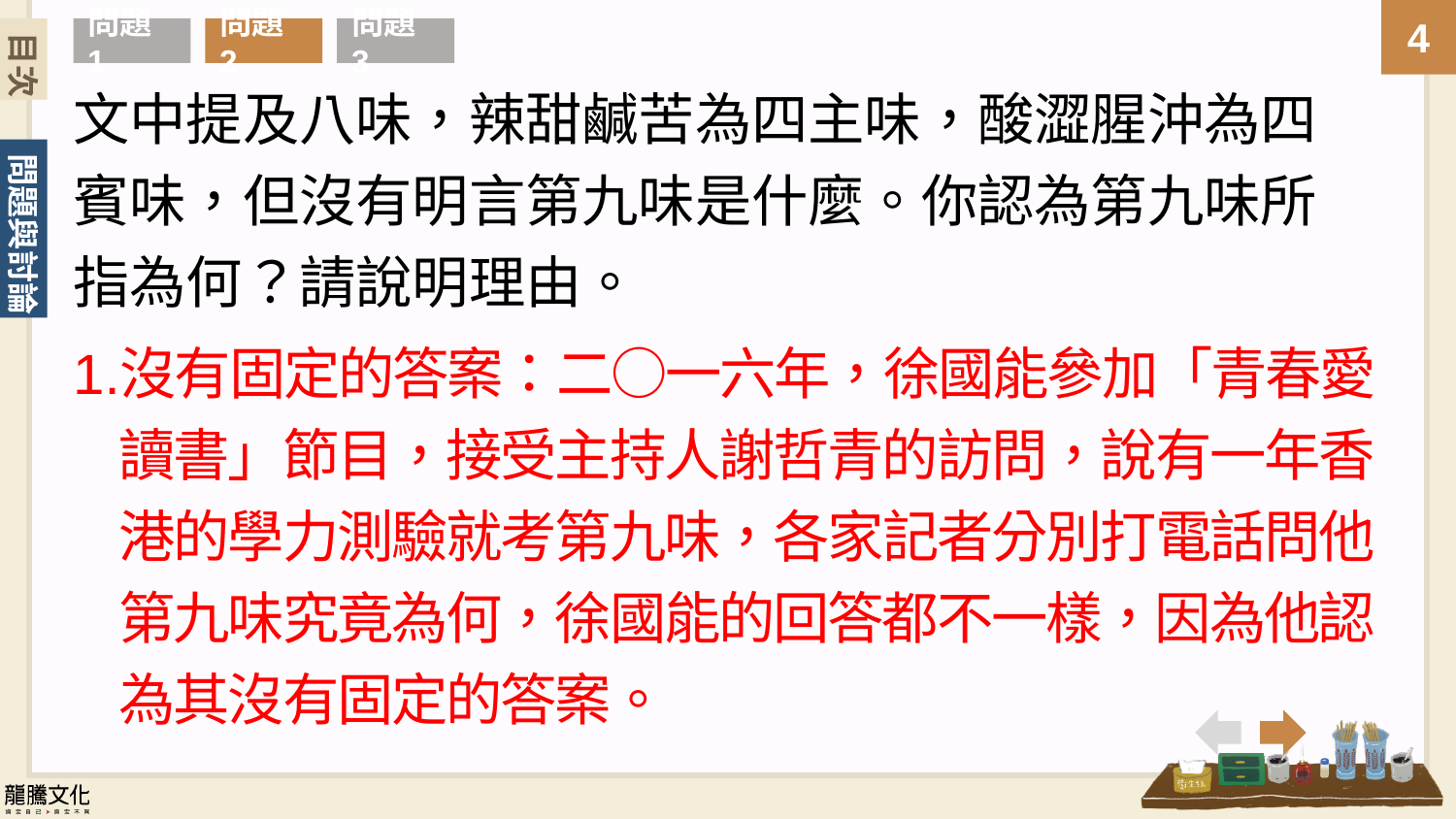

目次
問題1
問題2
問題3
文中提及八味，辣甜鹹苦為四主味，酸澀腥沖為四賓味，但沒有明言第九味是什麼。你認為第九味所指為何？請說明理由。
沒有固定的答案：二○一六年，徐國能參加「青春愛讀書」節目，接受主持人謝哲青的訪問，說有一年香港的學力測驗就考第九味，各家記者分別打電話問他第九味究竟為何，徐國能的回答都不一樣，因為他認為其沒有固定的答案。